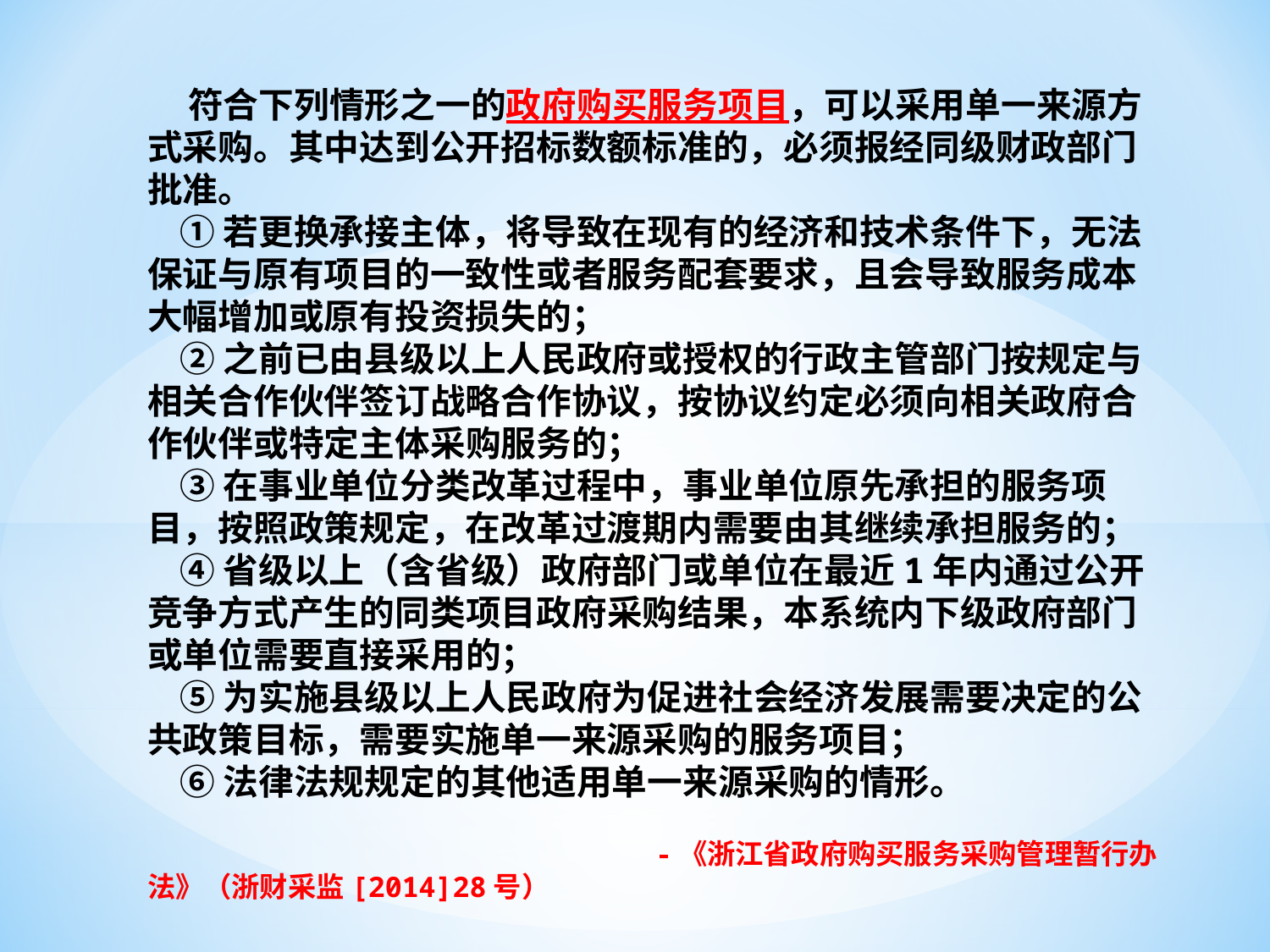

符合下列情形之一的政府购买服务项目，可以采用单一来源方式采购。其中达到公开招标数额标准的，必须报经同级财政部门批准。
    ①若更换承接主体，将导致在现有的经济和技术条件下，无法保证与原有项目的一致性或者服务配套要求，且会导致服务成本大幅增加或原有投资损失的；
    ②之前已由县级以上人民政府或授权的行政主管部门按规定与相关合作伙伴签订战略合作协议，按协议约定必须向相关政府合作伙伴或特定主体采购服务的；
    ③在事业单位分类改革过程中，事业单位原先承担的服务项目，按照政策规定，在改革过渡期内需要由其继续承担服务的；
    ④省级以上（含省级）政府部门或单位在最近1年内通过公开竞争方式产生的同类项目政府采购结果，本系统内下级政府部门或单位需要直接采用的；
    ⑤为实施县级以上人民政府为促进社会经济发展需要决定的公共政策目标，需要实施单一来源采购的服务项目；
    ⑥法律法规规定的其他适用单一来源采购的情形。

                              -《浙江省政府购买服务采购管理暂行办法》（浙财采监[2014]28号）